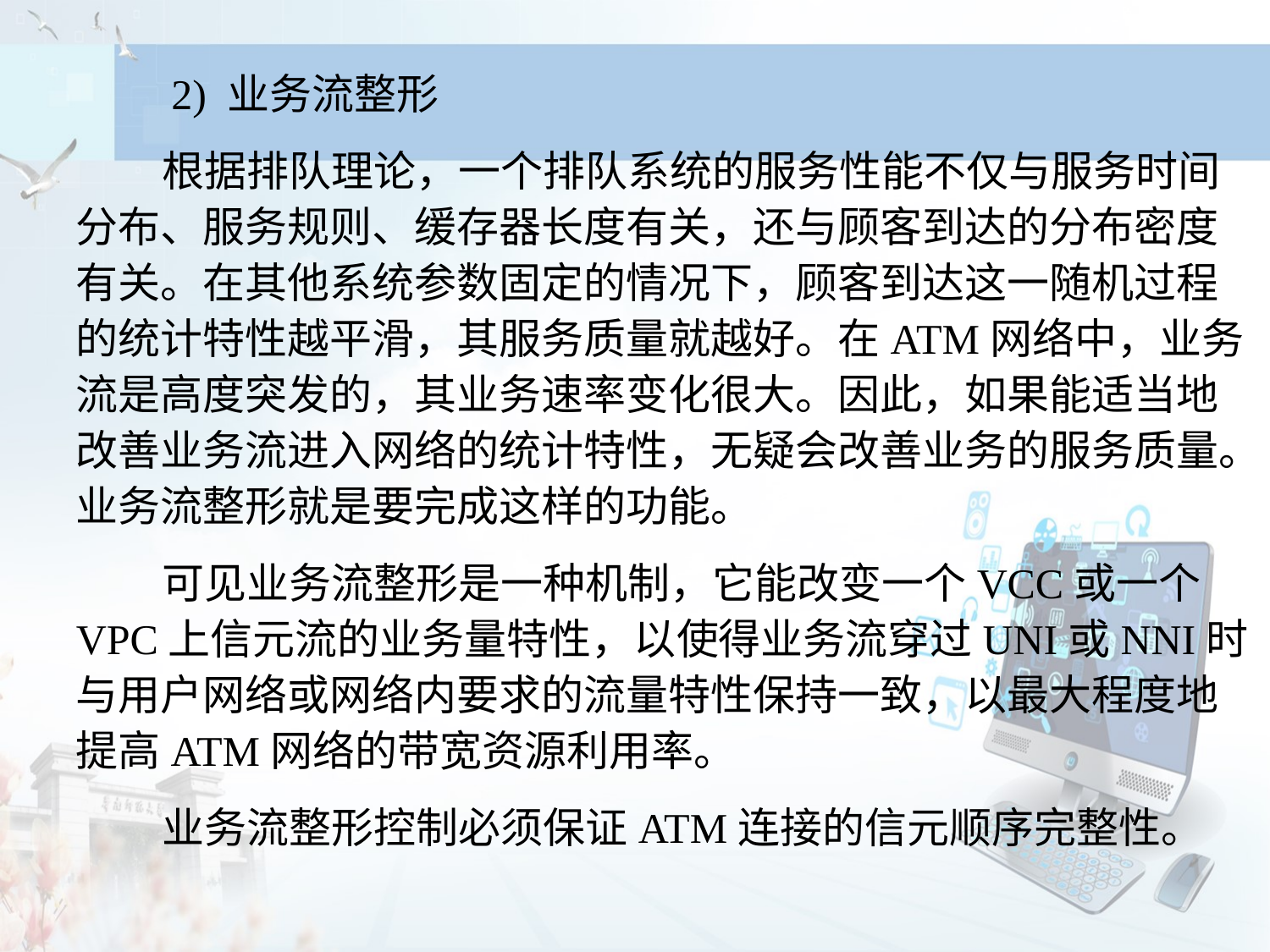

2) 业务流整形
        根据排队理论，一个排队系统的服务性能不仅与服务时间分布、服务规则、缓存器长度有关，还与顾客到达的分布密度有关。在其他系统参数固定的情况下，顾客到达这一随机过程的统计特性越平滑，其服务质量就越好。在ATM网络中，业务流是高度突发的，其业务速率变化很大。因此，如果能适当地改善业务流进入网络的统计特性，无疑会改善业务的服务质量。业务流整形就是要完成这样的功能。
        可见业务流整形是一种机制，它能改变一个VCC或一个VPC上信元流的业务量特性，以使得业务流穿过UNI或NNI时与用户网络或网络内要求的流量特性保持一致，以最大程度地提高ATM网络的带宽资源利用率。
        业务流整形控制必须保证ATM连接的信元顺序完整性。